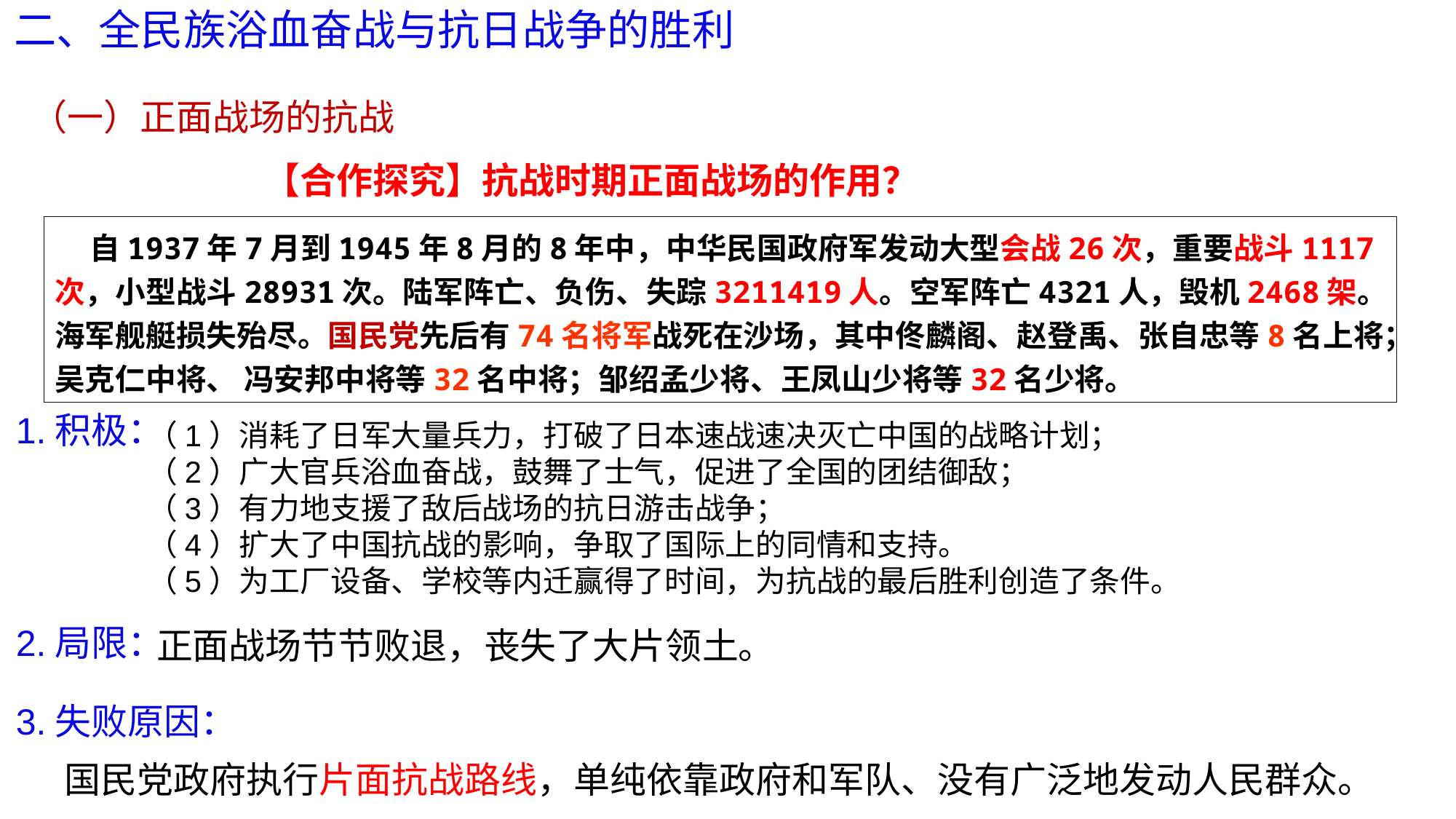

二、全民族浴血奋战与抗日战争的胜利
（一）正面战场的抗战
【合作探究】抗战时期正面战场的作用？
    自1937年7月到1945年8月的8年中，中华民国政府军发动大型会战26次，重要战斗1117次，小型战斗28931次。陆军阵亡、负伤、失踪3211419人。空军阵亡4321人，毁机2468架。海军舰艇损失殆尽。国民党先后有74名将军战死在沙场，其中佟麟阁、赵登禹、张自忠等8名上将；吴克仁中将、 冯安邦中将等32名中将；邹绍孟少将、王凤山少将等32名少将。
1.积极：
（1）消耗了日军大量兵力，打破了日本速战速决灭亡中国的战略计划；
（2）广大官兵浴血奋战，鼓舞了士气，促进了全国的团结御敌；
（3）有力地支援了敌后战场的抗日游击战争；
（4）扩大了中国抗战的影响，争取了国际上的同情和支持。
（5）为工厂设备、学校等内迁赢得了时间，为抗战的最后胜利创造了条件。
  正面战场节节败退，丧失了大片领土。
2.局限：
3.失败原因：
国民党政府执行片面抗战路线，单纯依靠政府和军队、没有广泛地发动人民群众。